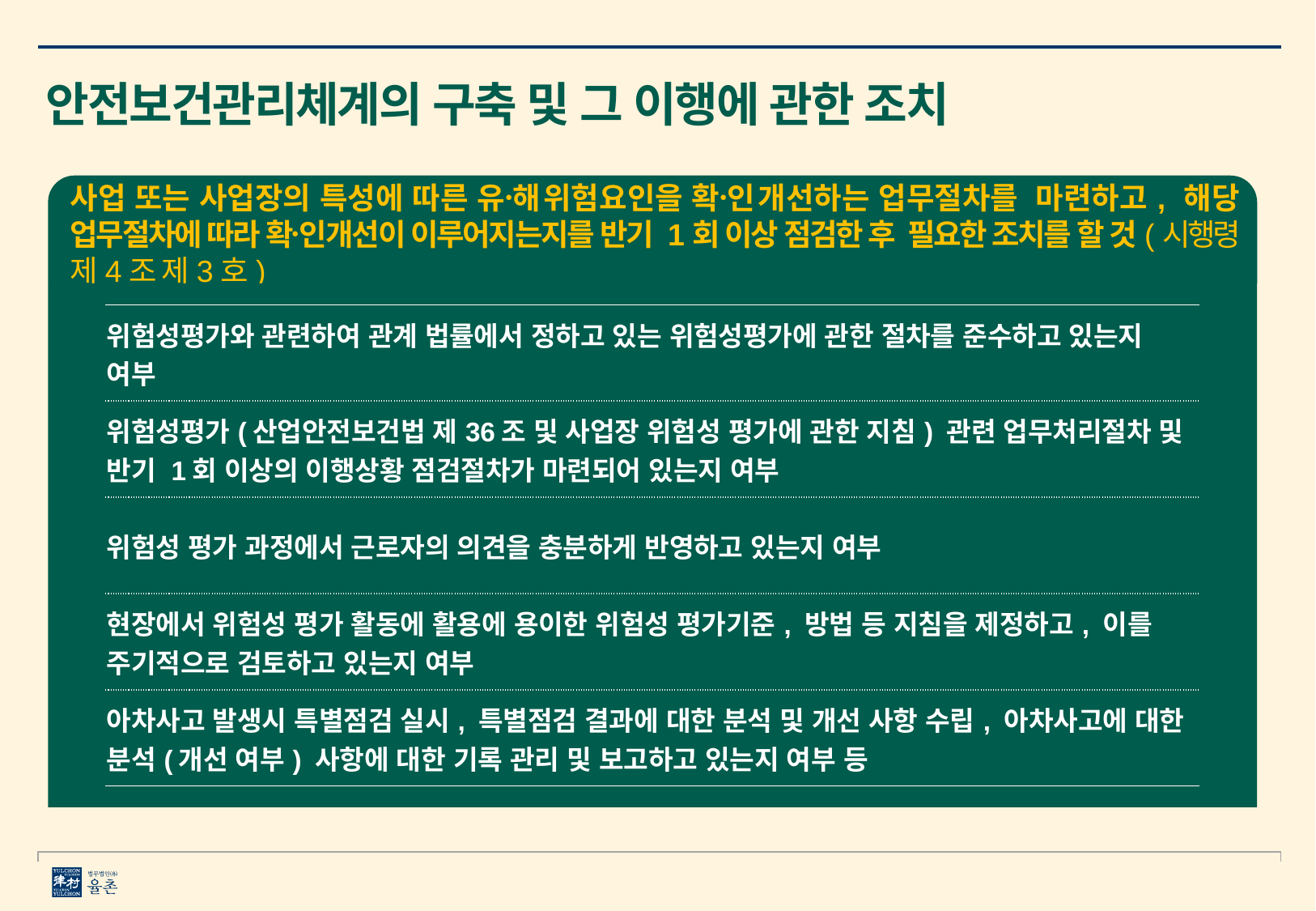

안전보건관리체계의 구축 및 그 이행에 관한 조치

사업 또는 사업장의 특성에 따른 유해〮위험요인을 확인〮개선하는 업무절차를  마련하고, 해당 업무절차에 따라 확인〮개선이 이루어지는지를 반기 1회 이상 점검한 후  필요한 조치를 할 것(시행령 제4조 제3호)

| 위험성평가와 관련하여 관계 법률에서 정하고 있는 위험성평가에 관한 절차를 준수하고 있는지 여부 |
| --- |
| 위험성평가(산업안전보건법 제36조 및 사업장 위험성 평가에 관한 지침) 관련 업무처리절차 및 반기 1회 이상의 이행상황 점검절차가 마련되어 있는지 여부 |
| 위험성 평가 과정에서 근로자의 의견을 충분하게 반영하고 있는지 여부 |
| 현장에서 위험성 평가 활동에 활용에 용이한 위험성 평가기준, 방법 등 지침을 제정하고, 이를 주기적으로 검토하고 있는지 여부 |
| 아차사고 발생시 특별점검 실시, 특별점검 결과에 대한 분석 및 개선 사항 수립, 아차사고에 대한 분석(개선 여부) 사항에 대한 기록 관리 및 보고하고 있는지 여부 등 |